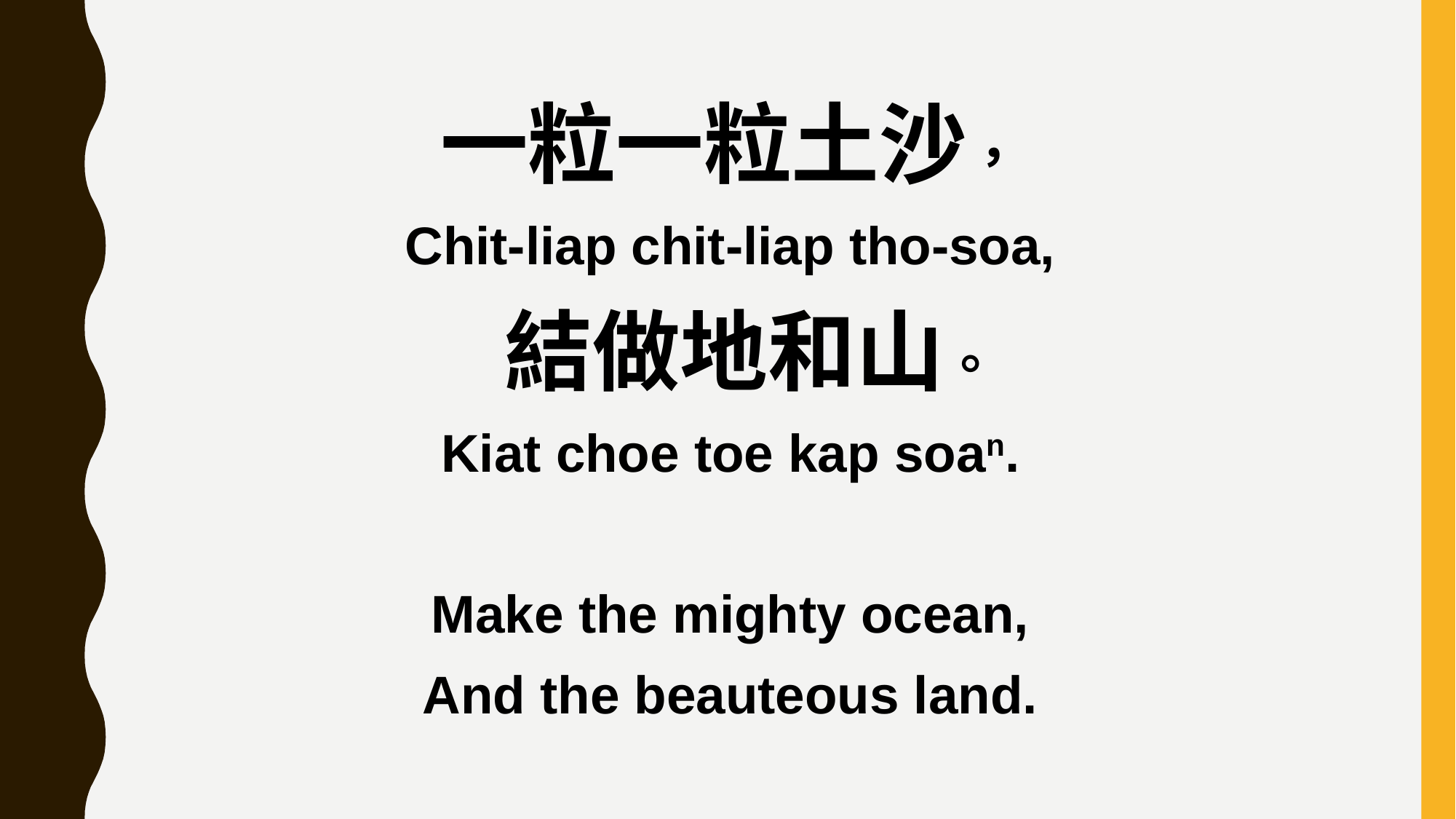

一粒一粒土沙，
Chit-liap chit-liap tho-soa,
 結做地和山。
Kiat choe toe kap soan.

Make the mighty ocean,
And the beauteous land.